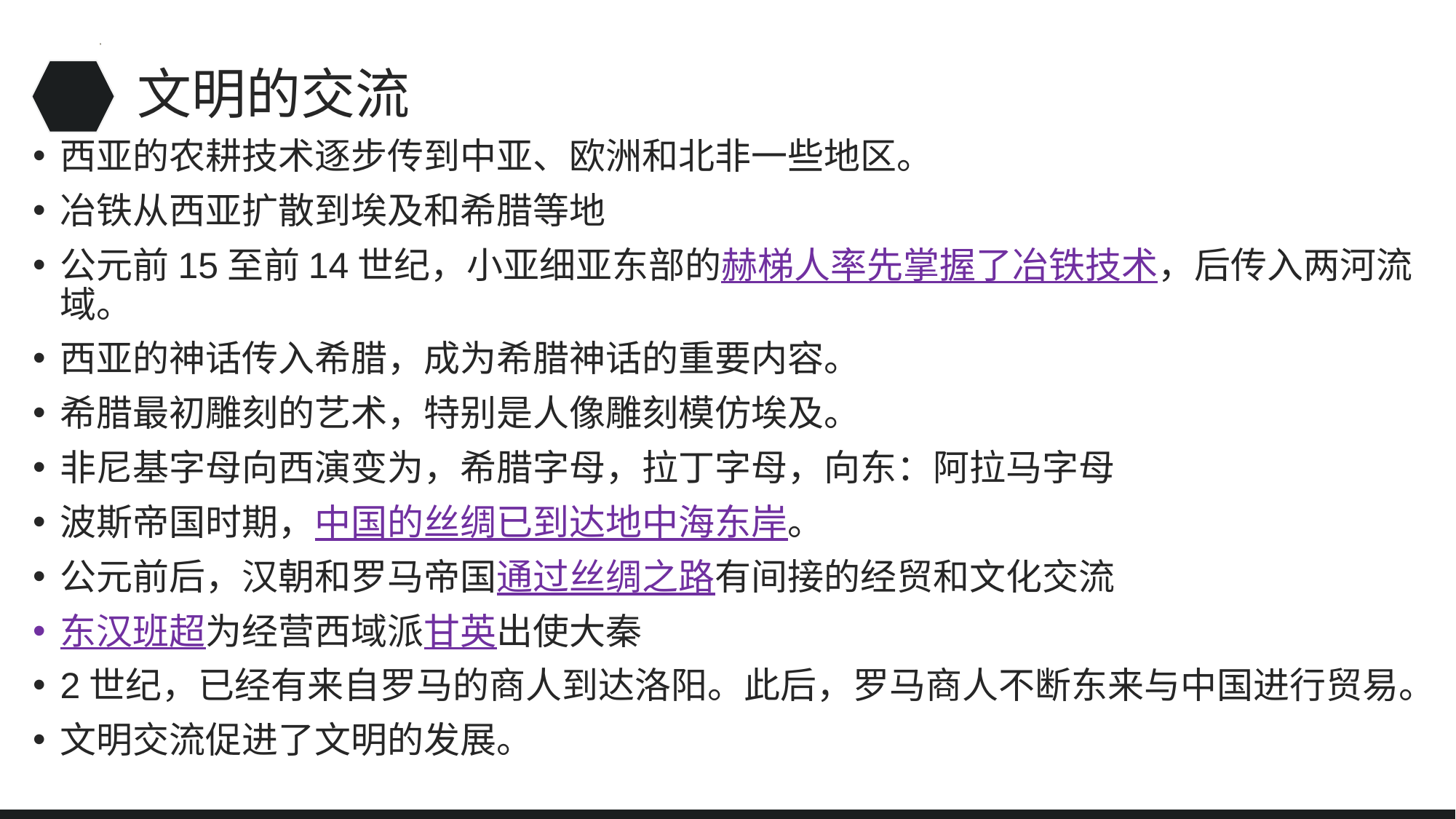

# 文明的交流
西亚的农耕技术逐步传到中亚、欧洲和北非一些地区。
冶铁从西亚扩散到埃及和希腊等地
公元前15至前14世纪，小亚细亚东部的赫梯人率先掌握了冶铁技术，后传入两河流域。
西亚的神话传入希腊，成为希腊神话的重要内容。
希腊最初雕刻的艺术，特别是人像雕刻模仿埃及。
非尼基字母向西演变为，希腊字母，拉丁字母，向东：阿拉马字母
波斯帝国时期，中国的丝绸已到达地中海东岸。
公元前后，汉朝和罗马帝国通过丝绸之路有间接的经贸和文化交流
东汉班超为经营西域派甘英出使大秦
2世纪，已经有来自罗马的商人到达洛阳。此后，罗马商人不断东来与中国进行贸易。
文明交流促进了文明的发展。